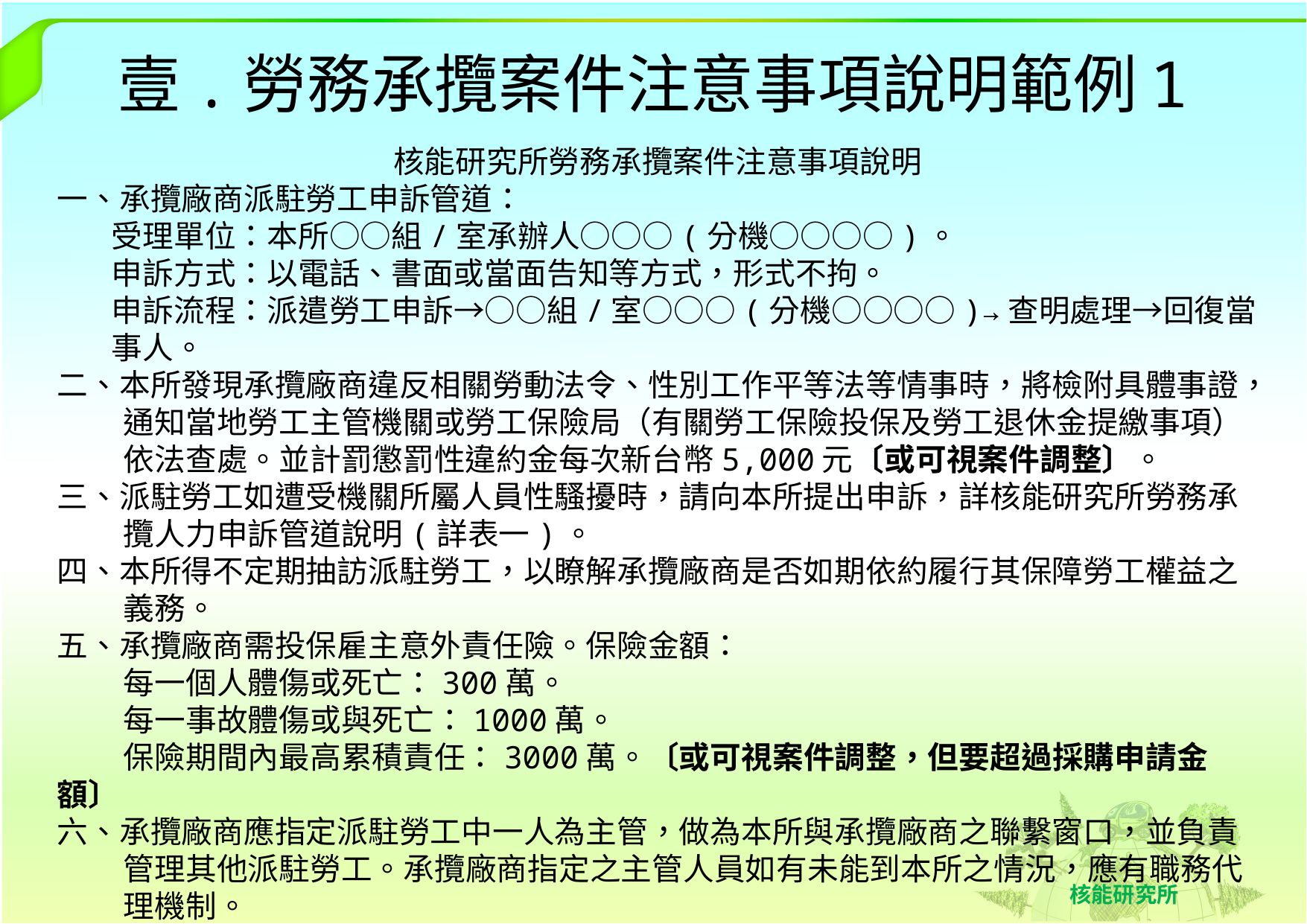

# 壹.勞務承攬案件注意事項說明範例1
核能研究所勞務承攬案件注意事項說明
一、承攬廠商派駐勞工申訴管道：
受理單位：本所○○組/室承辦人○○○(分機○○○○)。
申訴方式：以電話、書面或當面告知等方式，形式不拘。
申訴流程：派遣勞工申訴→○○組/室○○○(分機○○○○)→查明處理→回復當事人。
二、本所發現承攬廠商違反相關勞動法令、性別工作平等法等情事時，將檢附具體事證，通知當地勞工主管機關或勞工保險局（有關勞工保險投保及勞工退休金提繳事項）依法查處。並計罰懲罰性違約金每次新台幣5,000元〔或可視案件調整〕。
三、派駐勞工如遭受機關所屬人員性騷擾時，請向本所提出申訴，詳核能研究所勞務承攬人力申訴管道說明(詳表一)。
四、本所得不定期抽訪派駐勞工，以瞭解承攬廠商是否如期依約履行其保障勞工權益之義務。
五、承攬廠商需投保雇主意外責任險。保險金額：
每一個人體傷或死亡：300萬。
每一事故體傷或與死亡：1000萬。
保險期間內最高累積責任：3000萬。〔或可視案件調整，但要超過採購申請金額〕
六、承攬廠商應指定派駐勞工中一人為主管，做為本所與承攬廠商之聯繫窗口，並負責管理其他派駐勞工。承攬廠商指定之主管人員如有未能到本所之情況，應有職務代理機制。